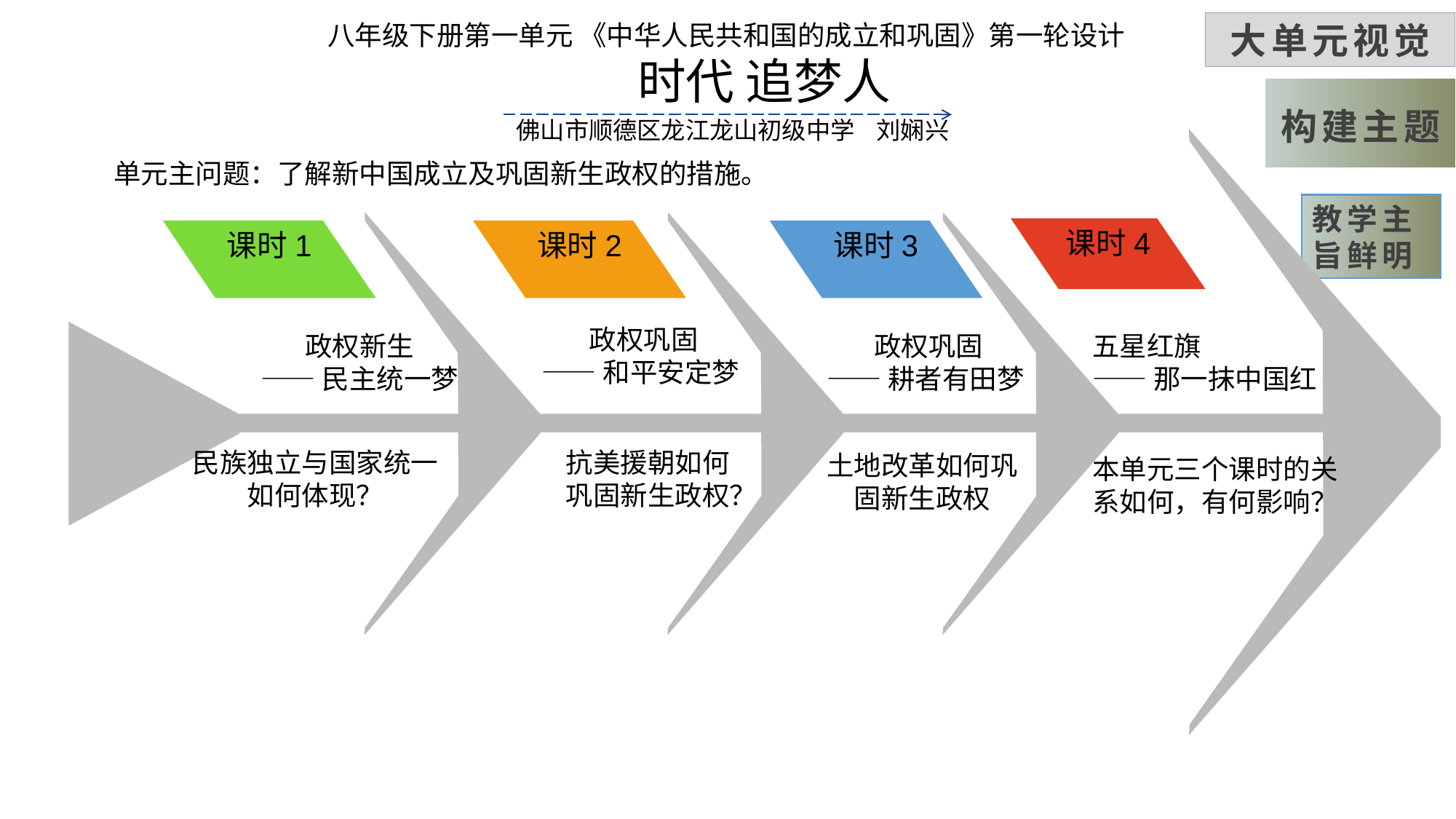

八年级下册第一单元 《中华人民共和国的成立和巩固》第一轮设计
                                                        时代 追梦人
                                      佛山市顺德区龙江龙山初级中学    刘娴兴
大单元视觉
构建主题

单元主问题：了解新中国成立及巩固新生政权的措施。
教学主旨鲜明

课时4
课时1
课时2
课时3
政权巩固
——和平安定梦

五星红旗
——那一抹中国红
政权巩固
——耕者有田梦
政权新生
——民主统一梦

民族独立与国家统一如何体现？
抗美援朝如何巩固新生政权？
土地改革如何巩固新生政权
本单元三个课时的关系如何，有何影响？